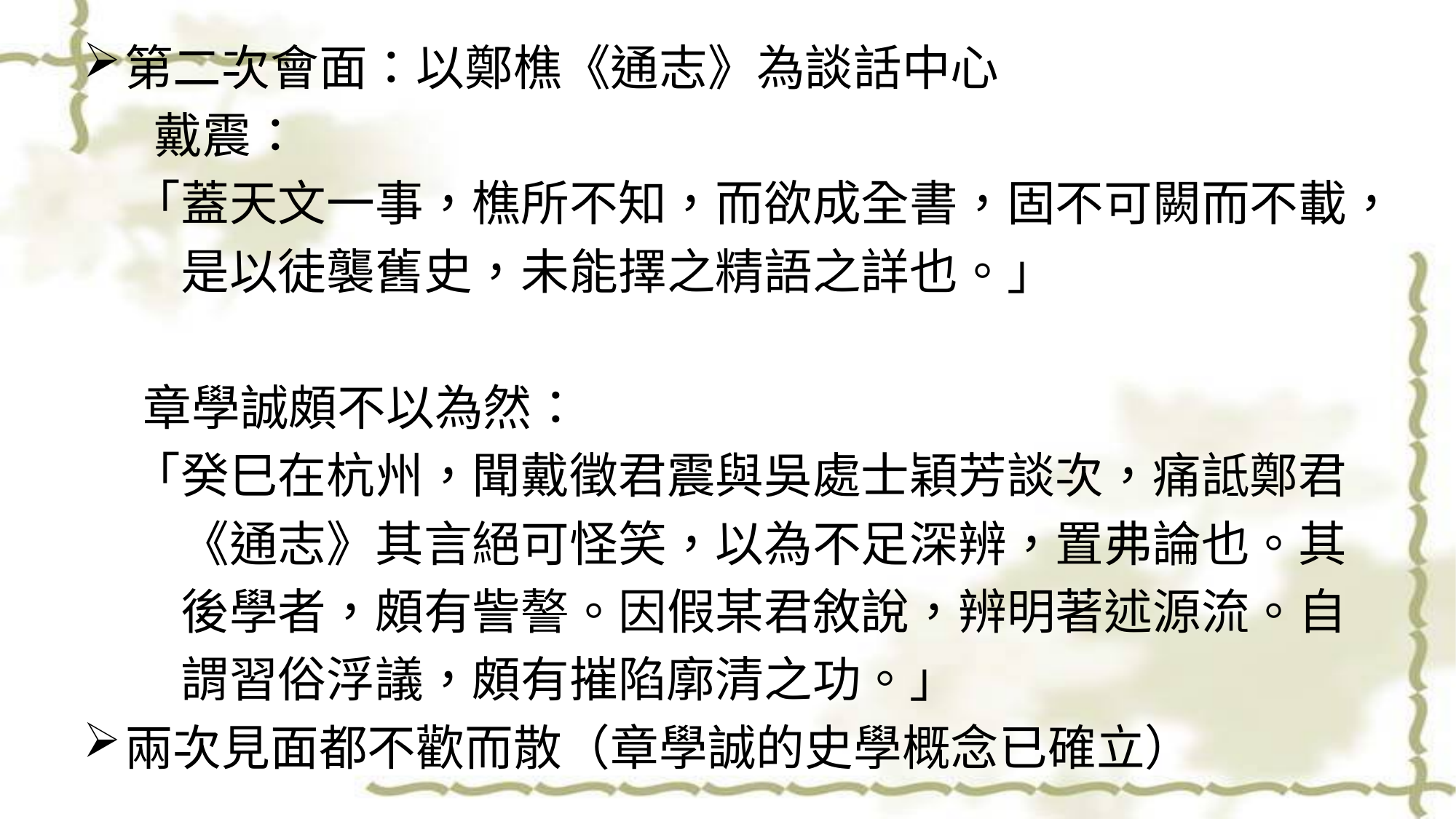

第二次會面：以鄭樵《通志》為談話中心
　  戴震：
　「蓋天文一事，樵所不知，而欲成全書，固不可闕而不載，
　　是以徒襲舊史，未能擇之精語之詳也。」

　 章學誠頗不以為然：
　「癸巳在杭州，聞戴徵君震與吳處士穎芳談次，痛詆鄭君
　　《通志》其言絕可怪笑，以為不足深辨，置弗論也。其
　　後學者，頗有訾謷。因假某君敘說，辨明著述源流。自
　　謂習俗浮議，頗有摧陷廓清之功。」
兩次見面都不歡而散（章學誠的史學概念已確立）